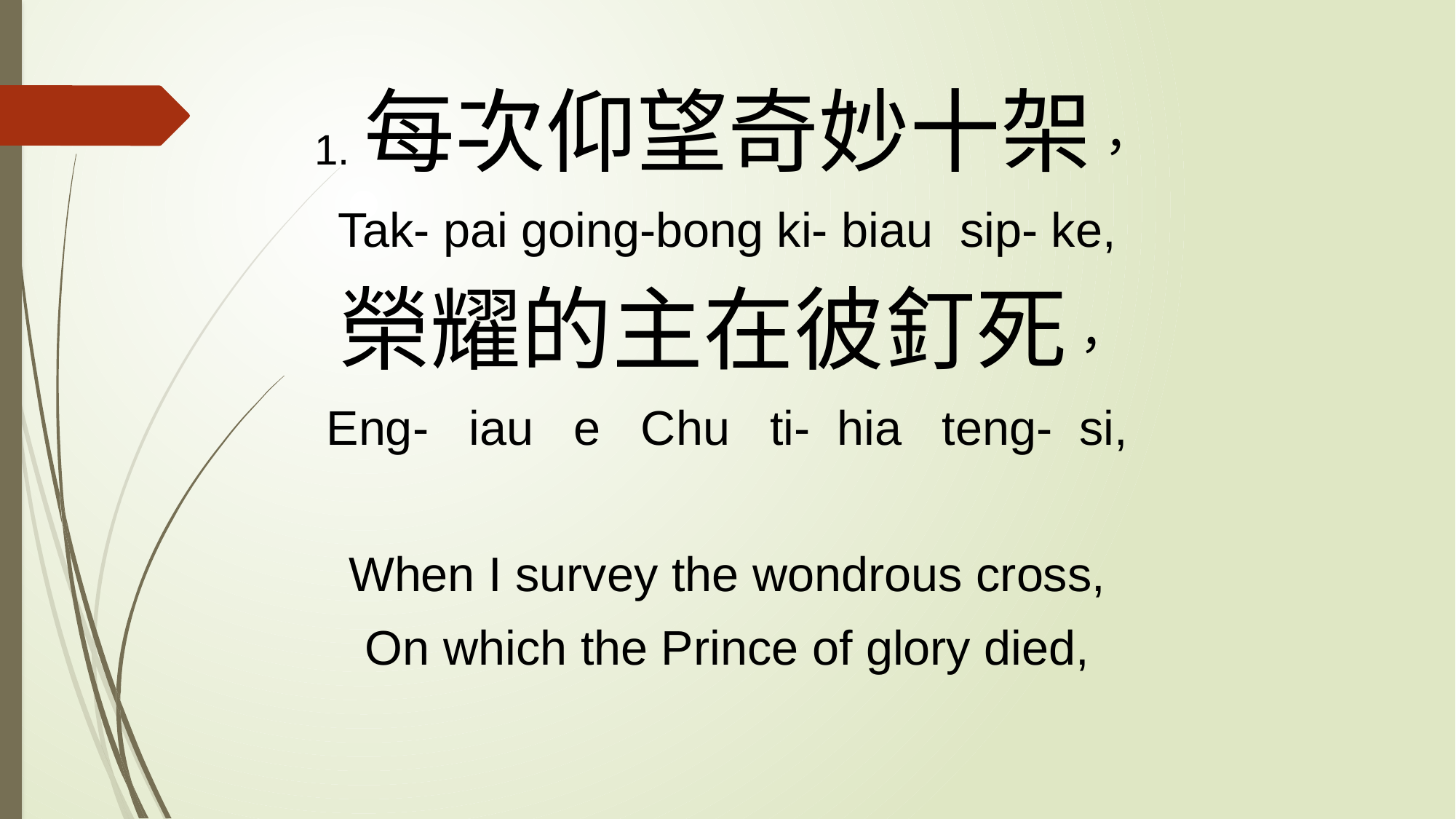

1. 每次仰望奇妙十架，
Tak- pai going-bong ki- biau  sip- ke,
榮耀的主在彼釘死，
Eng-   iau   e   Chu   ti-  hia   teng-  si,

When I survey the wondrous cross,
On which the Prince of glory died,